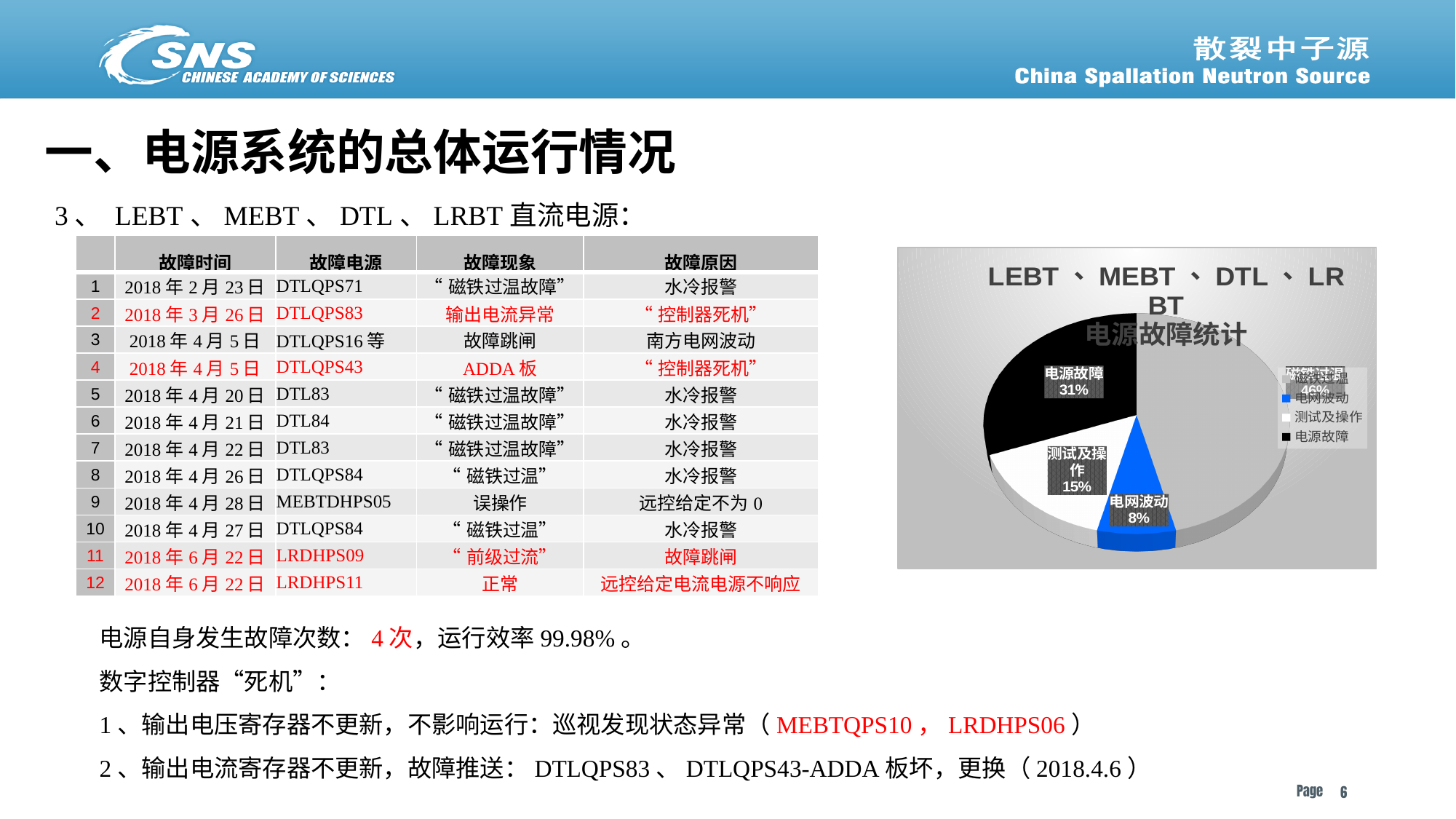

# 一、电源系统的总体运行情况
3、 LEBT、MEBT、DTL、LRBT直流电源：
|  | 故障时间 | 故障电源 | 故障现象 | 故障原因 |
| --- | --- | --- | --- | --- |
| 1 | 2018年2月23日 | DTLQPS71 | “磁铁过温故障” | 水冷报警 |
| 2 | 2018年3月26日 | DTLQPS83 | 输出电流异常 | “控制器死机” |
| 3 | 2018年4月5日 | DTLQPS16等 | 故障跳闸 | 南方电网波动 |
| 4 | 2018年4月5日 | DTLQPS43 | ADDA板 | “控制器死机” |
| 5 | 2018年4月20日 | DTL83 | “磁铁过温故障” | 水冷报警 |
| 6 | 2018年4月21日 | DTL84 | “磁铁过温故障” | 水冷报警 |
| 7 | 2018年4月22日 | DTL83 | “磁铁过温故障” | 水冷报警 |
| 8 | 2018年4月26日 | DTLQPS84 | “磁铁过温” | 水冷报警 |
| 9 | 2018年4月28日 | MEBTDHPS05 | 误操作 | 远控给定不为0 |
| 10 | 2018年4月27日 | DTLQPS84 | “磁铁过温” | 水冷报警 |
| 11 | 2018年6月22日 | LRDHPS09 | “前级过流” | 故障跳闸 |
| 12 | 2018年6月22日 | LRDHPS11 | 正常 | 远控给定电流电源不响应 |

[unsupported chart]

电源自身发生故障次数：4次，运行效率99.98%。
数字控制器“死机”：
1、输出电压寄存器不更新，不影响运行：巡视发现状态异常（MEBTQPS10，LRDHPS06）
2、输出电流寄存器不更新，故障推送：DTLQPS83、DTLQPS43-ADDA板坏，更换（2018.4.6）
6